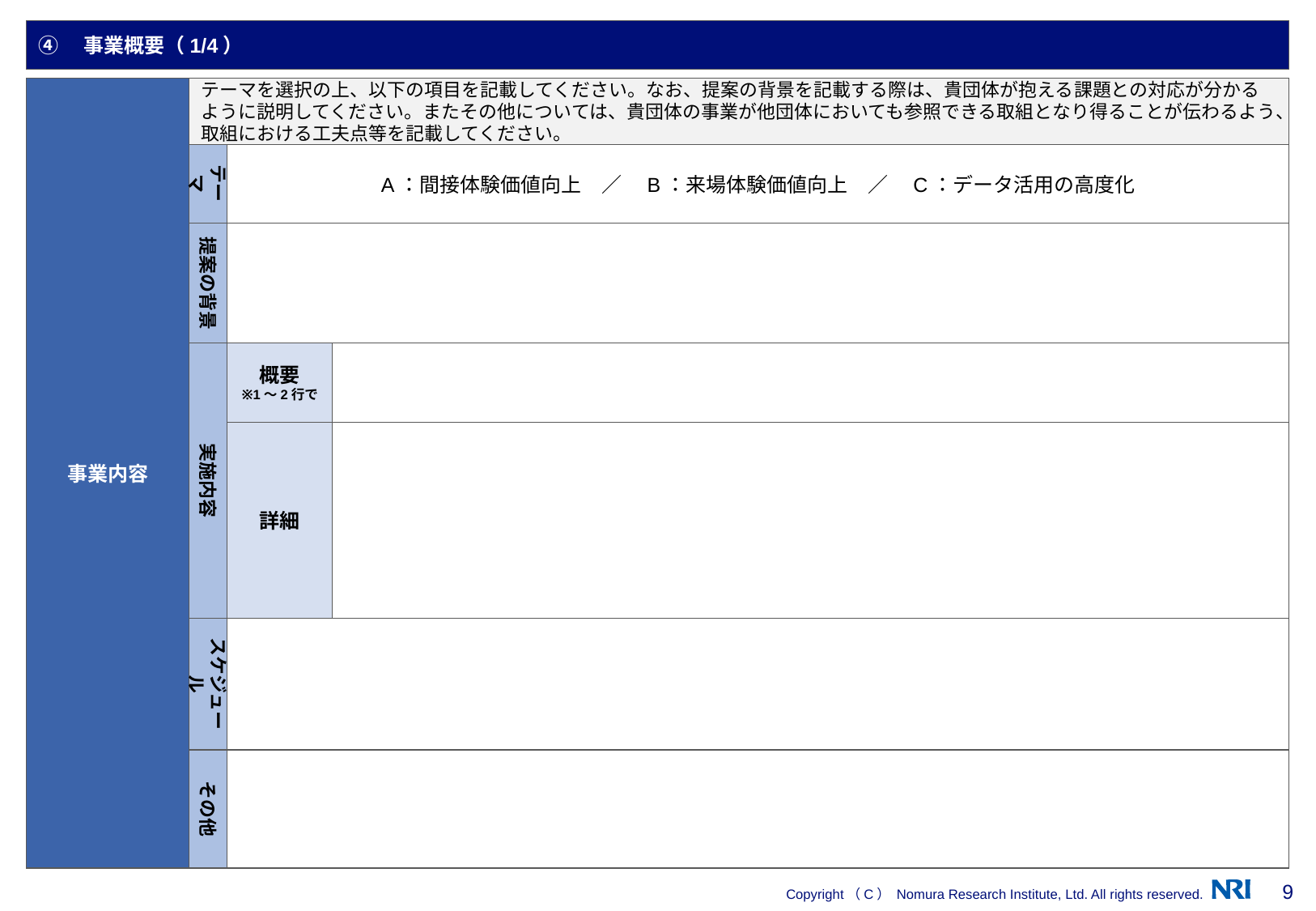

④　事業概要（1/4）
事業内容
テーマを選択の上、以下の項目を記載してください。なお、提案の背景を記載する際は、貴団体が抱える課題との対応が分かるように説明してください。またその他については、貴団体の事業が他団体においても参照できる取組となり得ることが伝わるよう、取組における工夫点等を記載してください。
テーマ
A：間接体験価値向上　／　B：来場体験価値向上　／　C：データ活用の高度化
提案の背景

実施内容
概要
※1～2行で

詳細

スケジュール

その他